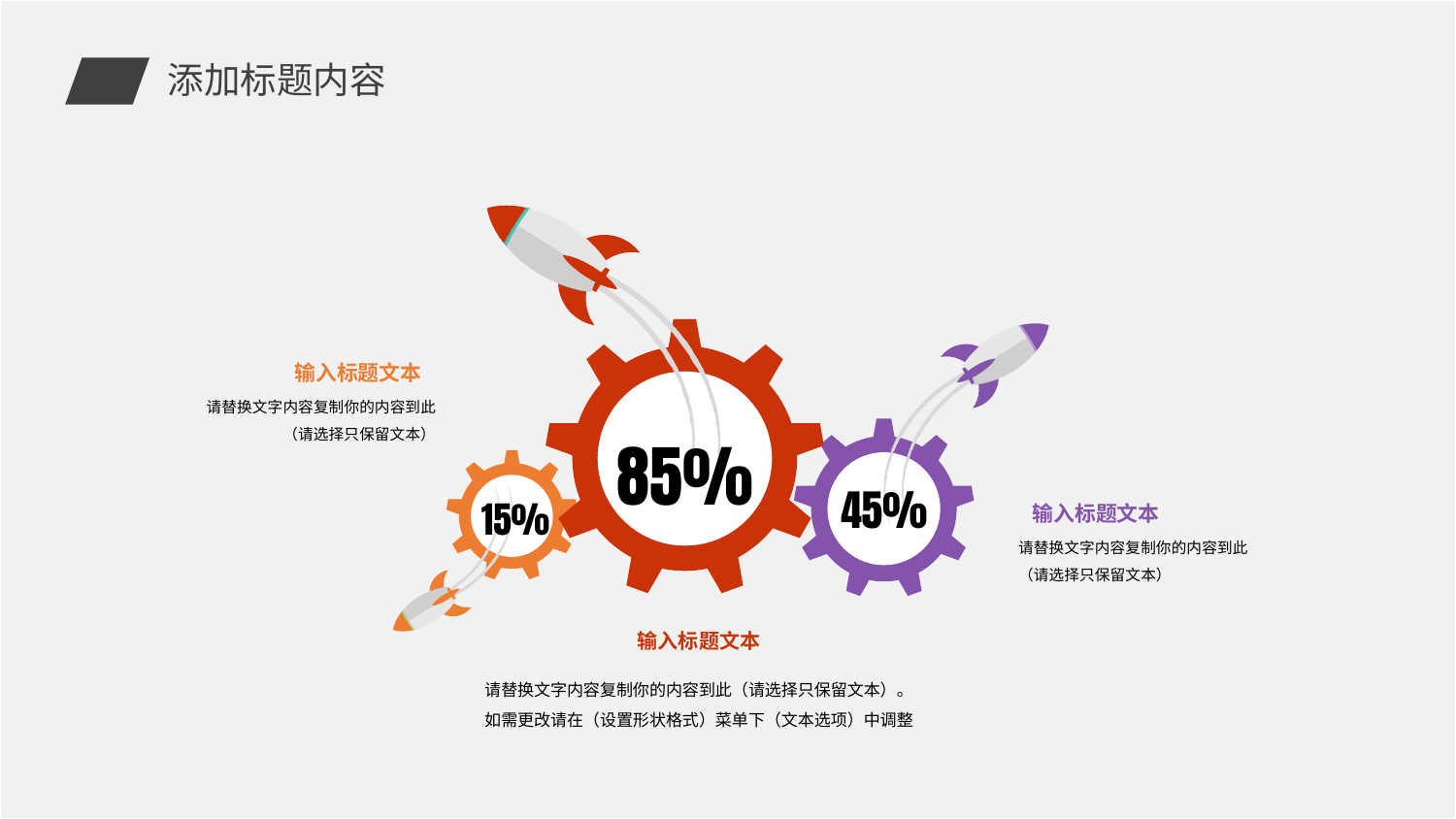

添加标题内容

85%

45%
输入标题文本
请替换文字内容复制你的内容到此
（请选择只保留文本）

15%

输入标题文本
请替换文字内容复制你的内容到此
（请选择只保留文本）
输入标题文本
请替换文字内容复制你的内容到此（请选择只保留文本）。
如需更改请在（设置形状格式）菜单下（文本选项）中调整